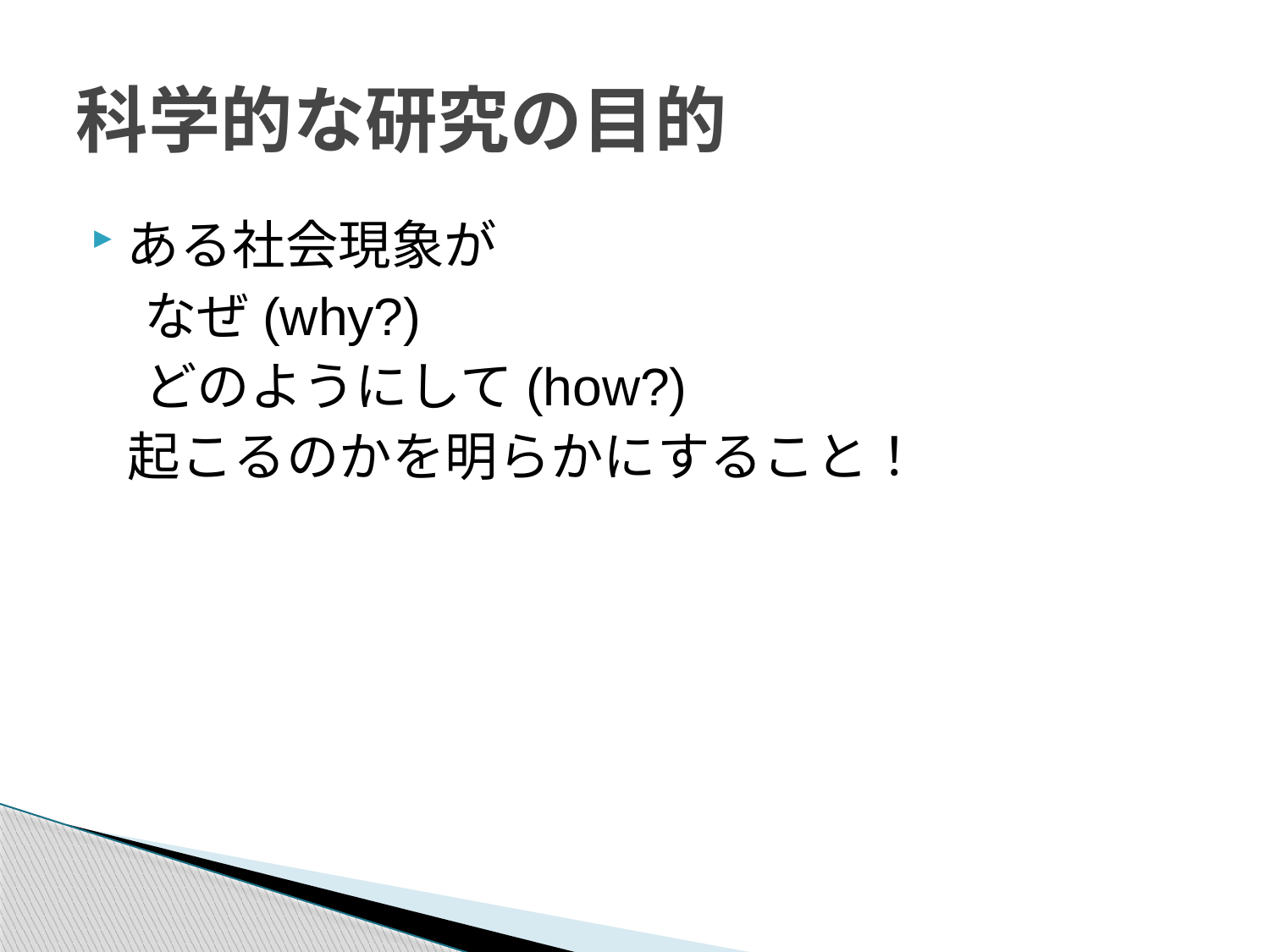

# 科学的な研究の目的
ある社会現象が
　なぜ(why?)
　どのようにして(how?)
  起こるのかを明らかにすること！